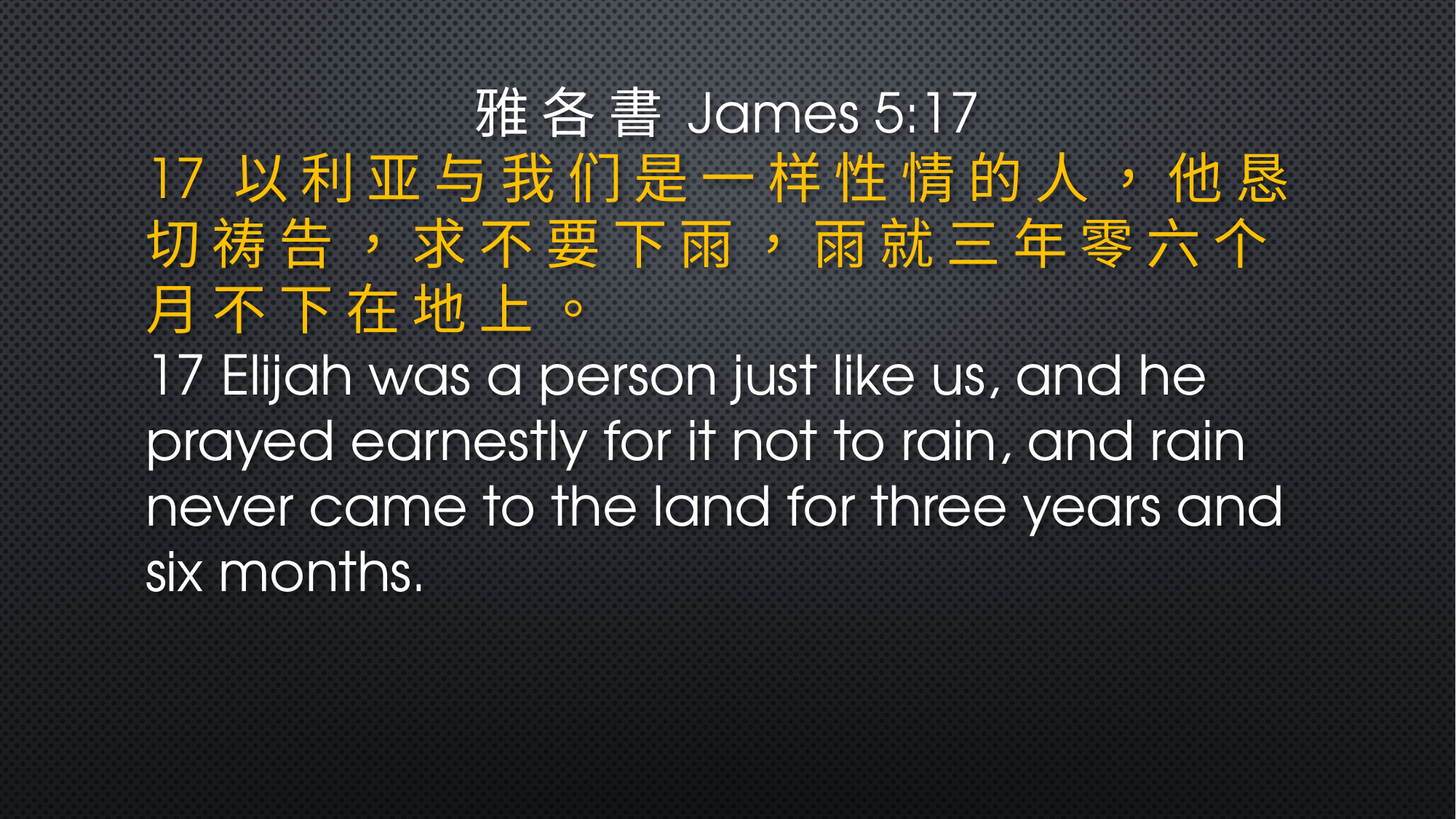

雅 各 書 James 5:17
17 以 利 亚 与 我 们 是 一 样 性 情 的 人 ， 他 恳 切 祷 告 ， 求 不 要 下 雨 ， 雨 就 三 年 零 六 个 月 不 下 在 地 上 。
17 Elijah was a person just like us, and he prayed earnestly for it not to rain, and rain never came to the land for three years and six months.